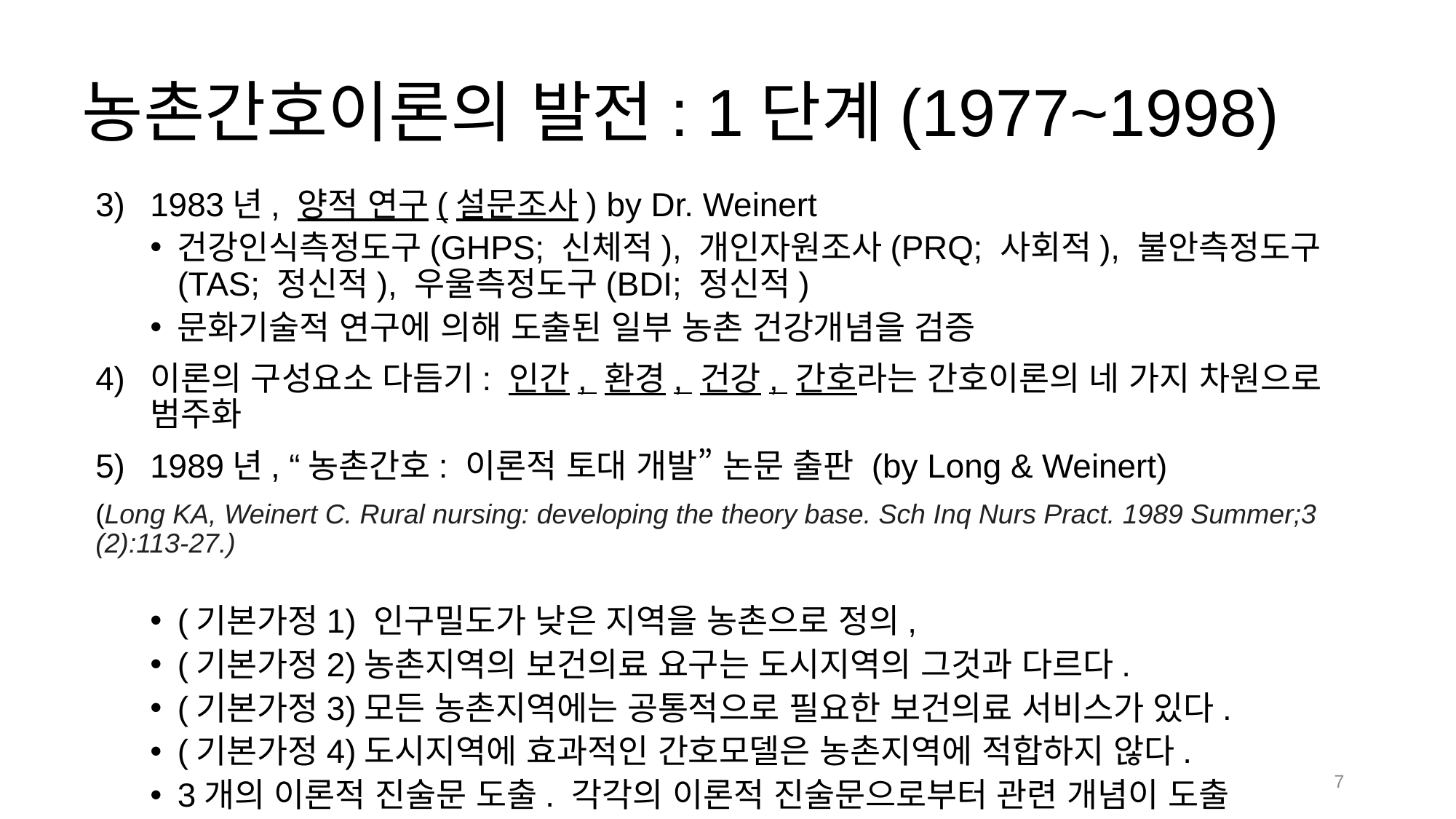

# 농촌간호이론의 발전: 1단계(1977~1998)
1983년, 양적 연구(설문조사) by Dr. Weinert
건강인식측정도구(GHPS; 신체적), 개인자원조사(PRQ; 사회적), 불안측정도구(TAS; 정신적), 우울측정도구(BDI; 정신적)
문화기술적 연구에 의해 도출된 일부 농촌 건강개념을 검증
이론의 구성요소 다듬기: 인간, 환경, 건강, 간호라는 간호이론의 네 가지 차원으로 범주화
1989년, “농촌간호: 이론적 토대 개발” 논문 출판 (by Long & Weinert)
(Long KA, Weinert C. Rural nursing: developing the theory base. Sch Inq Nurs Pract. 1989 Summer;3 (2):113-27.)

(기본가정1) 인구밀도가 낮은 지역을 농촌으로 정의,
(기본가정2)농촌지역의 보건의료 요구는 도시지역의 그것과 다르다.
(기본가정3)모든 농촌지역에는 공통적으로 필요한 보건의료 서비스가 있다.
(기본가정4)도시지역에 효과적인 간호모델은 농촌지역에 적합하지 않다.
3개의 이론적 진술문 도출. 각각의 이론적 진술문으로부터 관련 개념이 도출
7